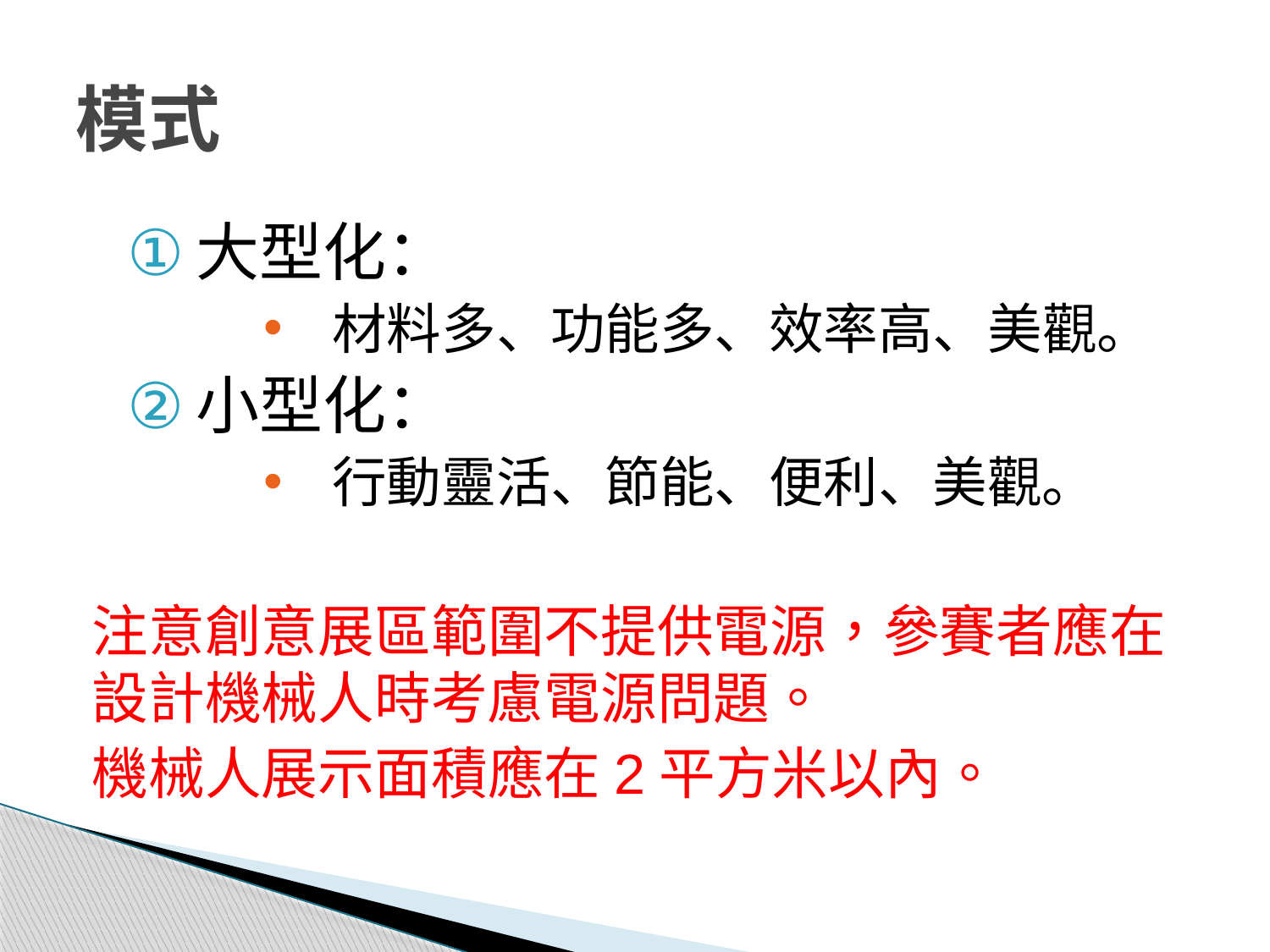

# 模式
大型化：
材料多、功能多、效率高、美觀。
小型化：
行動靈活、節能、便利、美觀。

注意創意展區範圍不提供電源，參賽者應在設計機械人時考慮電源問題。
機械人展示面積應在2平方米以內。